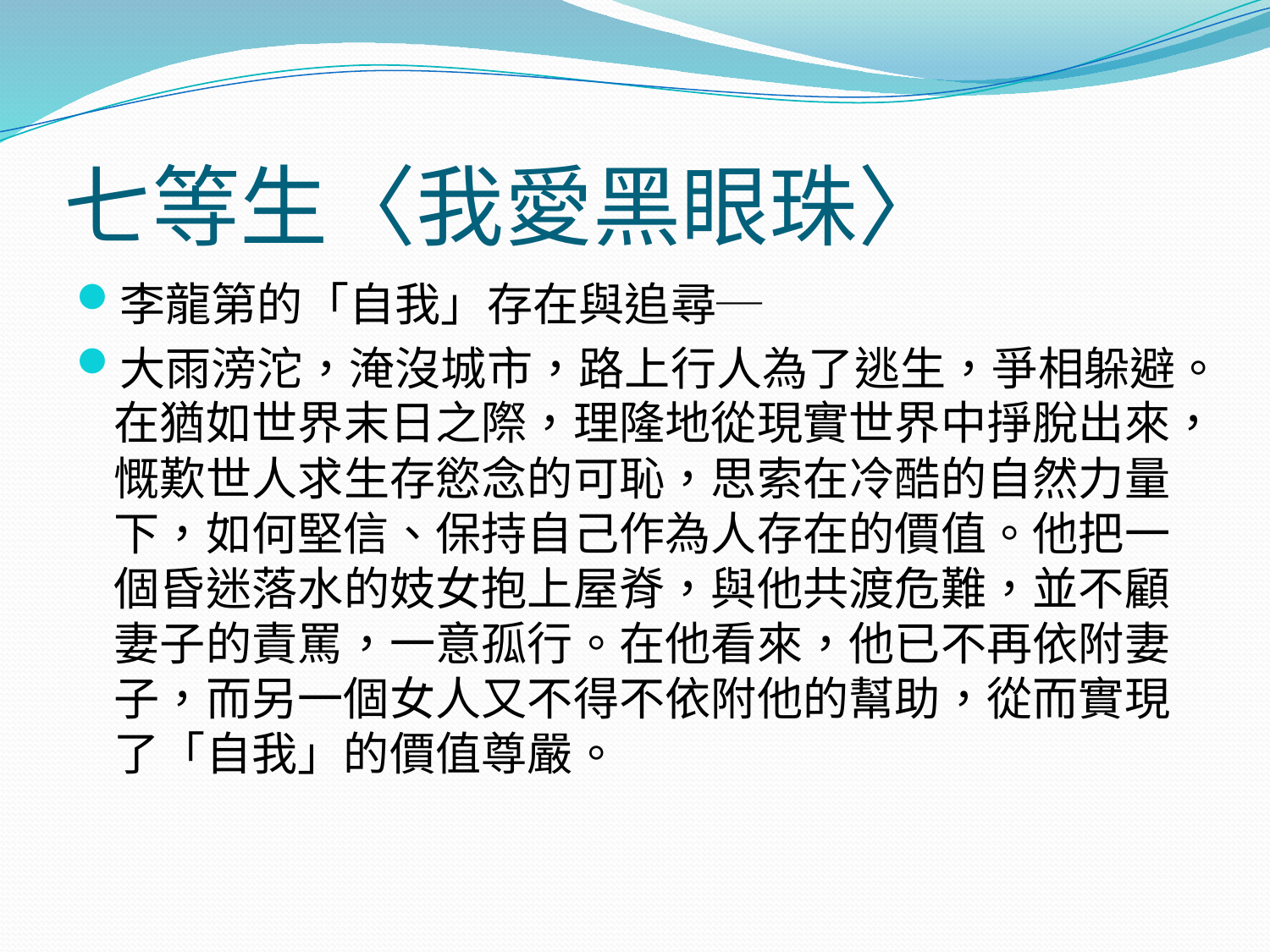

# 七等生〈我愛黑眼珠〉
李龍第的「自我」存在與追尋─
大雨滂沱，淹沒城市，路上行人為了逃生，爭相躲避。在猶如世界末日之際，理隆地從現實世界中掙脫出來，慨歎世人求生存慾念的可恥，思索在冷酷的自然力量下，如何堅信、保持自己作為人存在的價值。他把一個昏迷落水的妓女抱上屋脊，與他共渡危難，並不顧妻子的責罵，一意孤行。在他看來，他已不再依附妻子，而另一個女人又不得不依附他的幫助，從而實現了「自我」的價值尊嚴。